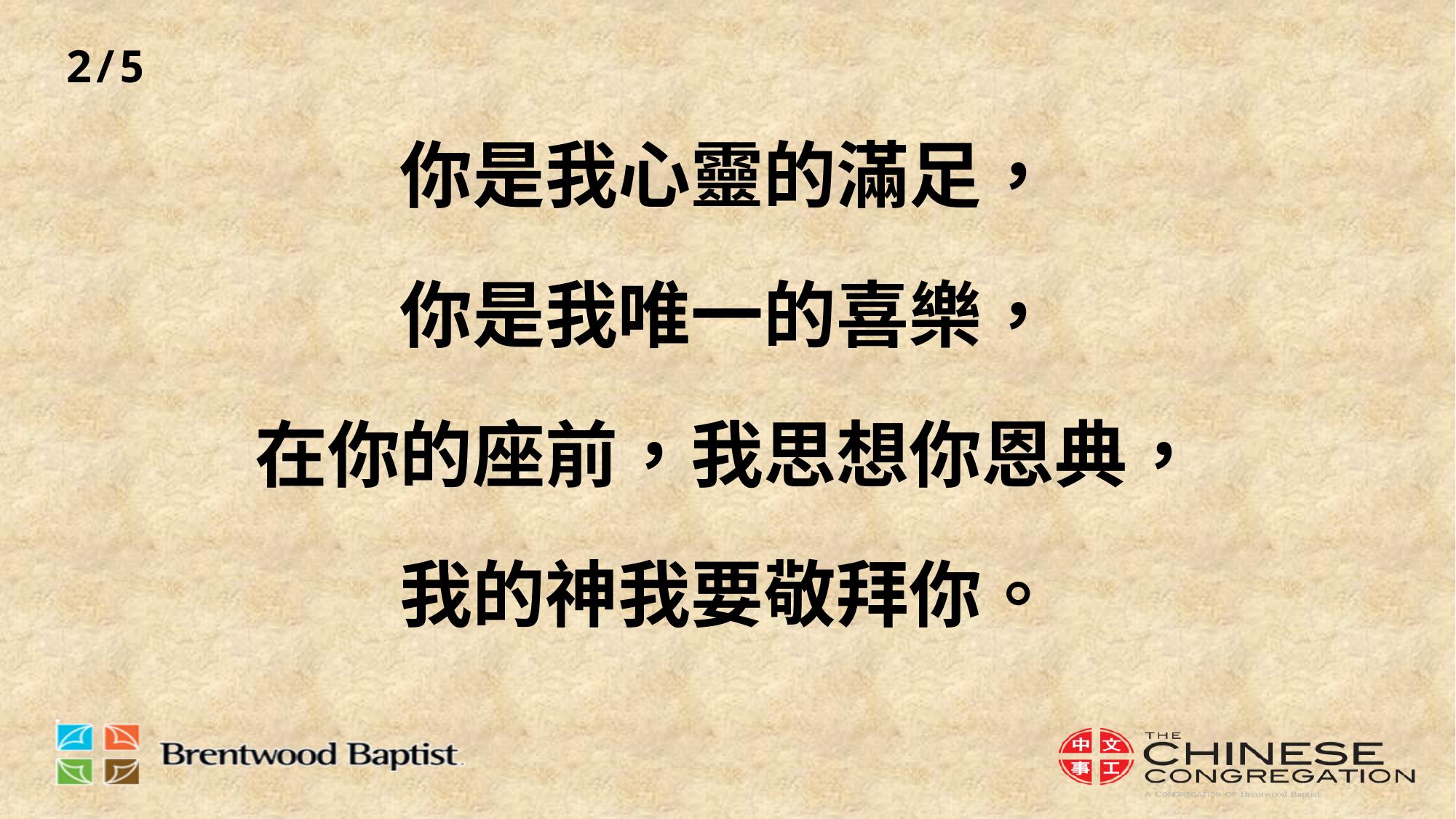

2/5
# 你是我心靈的滿足， 你是我唯一的喜樂， 在你的座前，我思想你恩典， 我的神我要敬拜你。